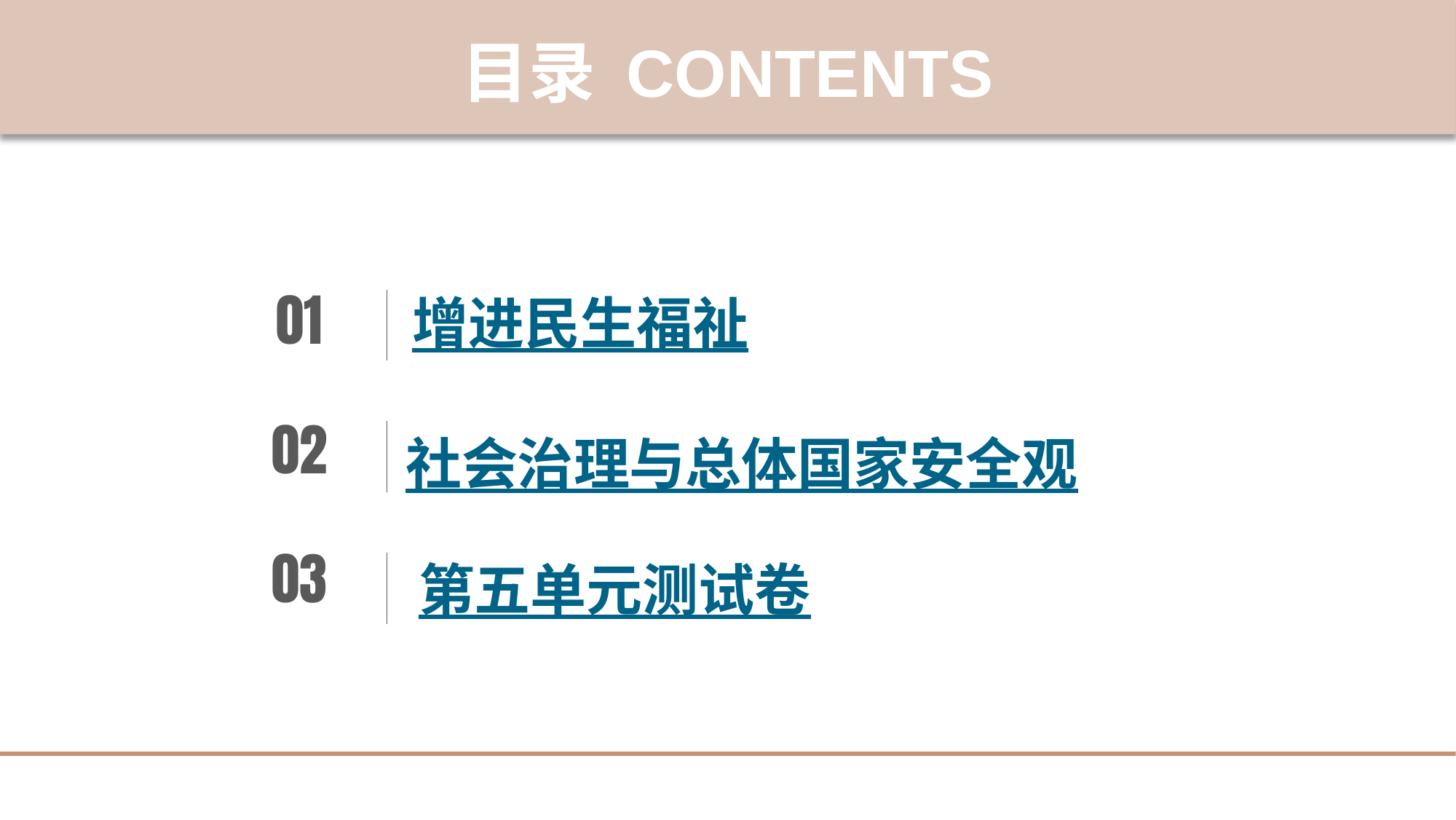

目录 CONTENTS
增进民生福祉
01
02
社会治理与总体国家安全观
03
第五单元测试卷